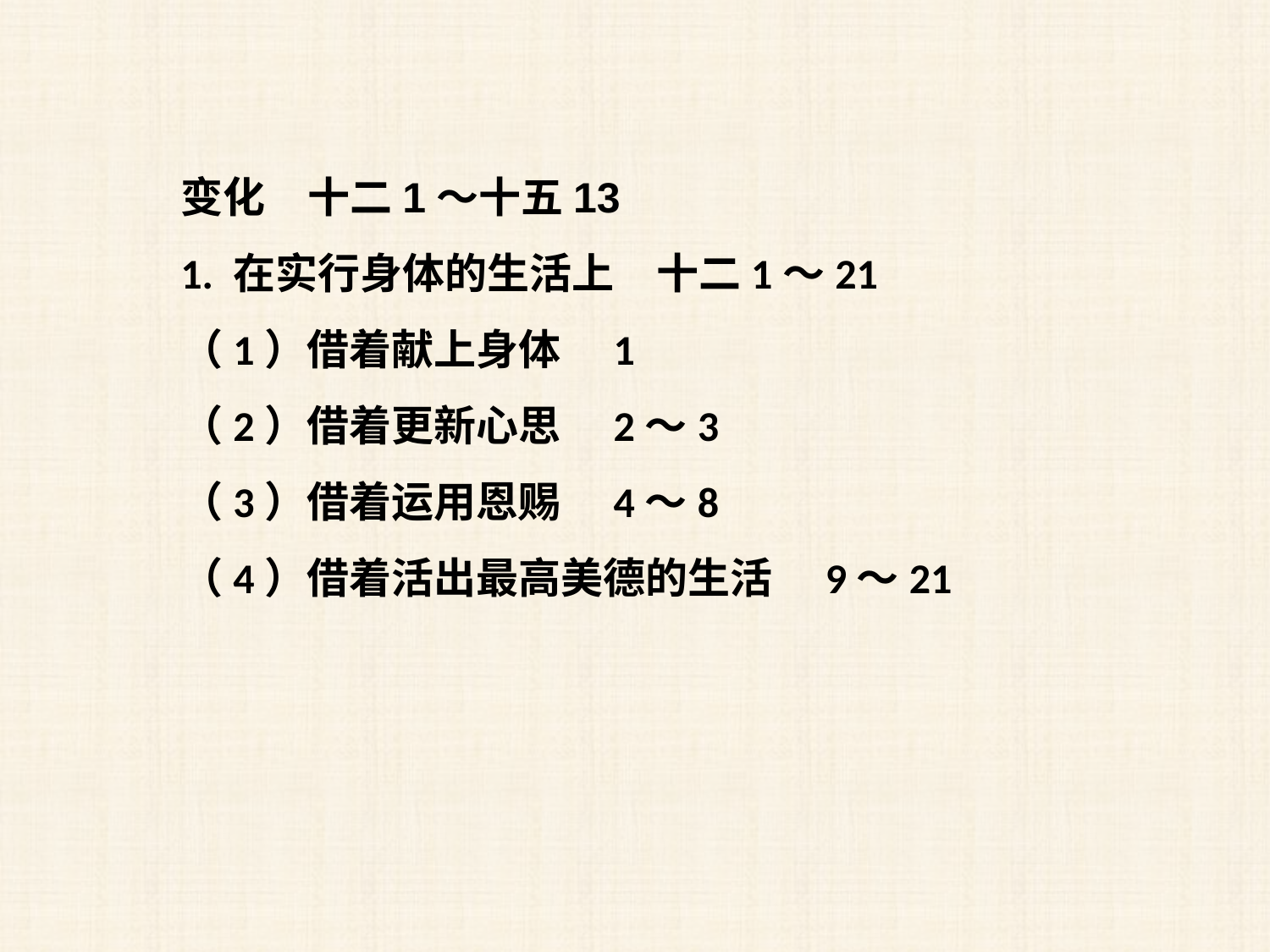

变化　十二1～十五13
1. 在实行身体的生活上　十二1～21
（1）借着献上身体　1
（2）借着更新心思　2～3
（3）借着运用恩赐　4～8
（4）借着活出最高美德的生活　9～21